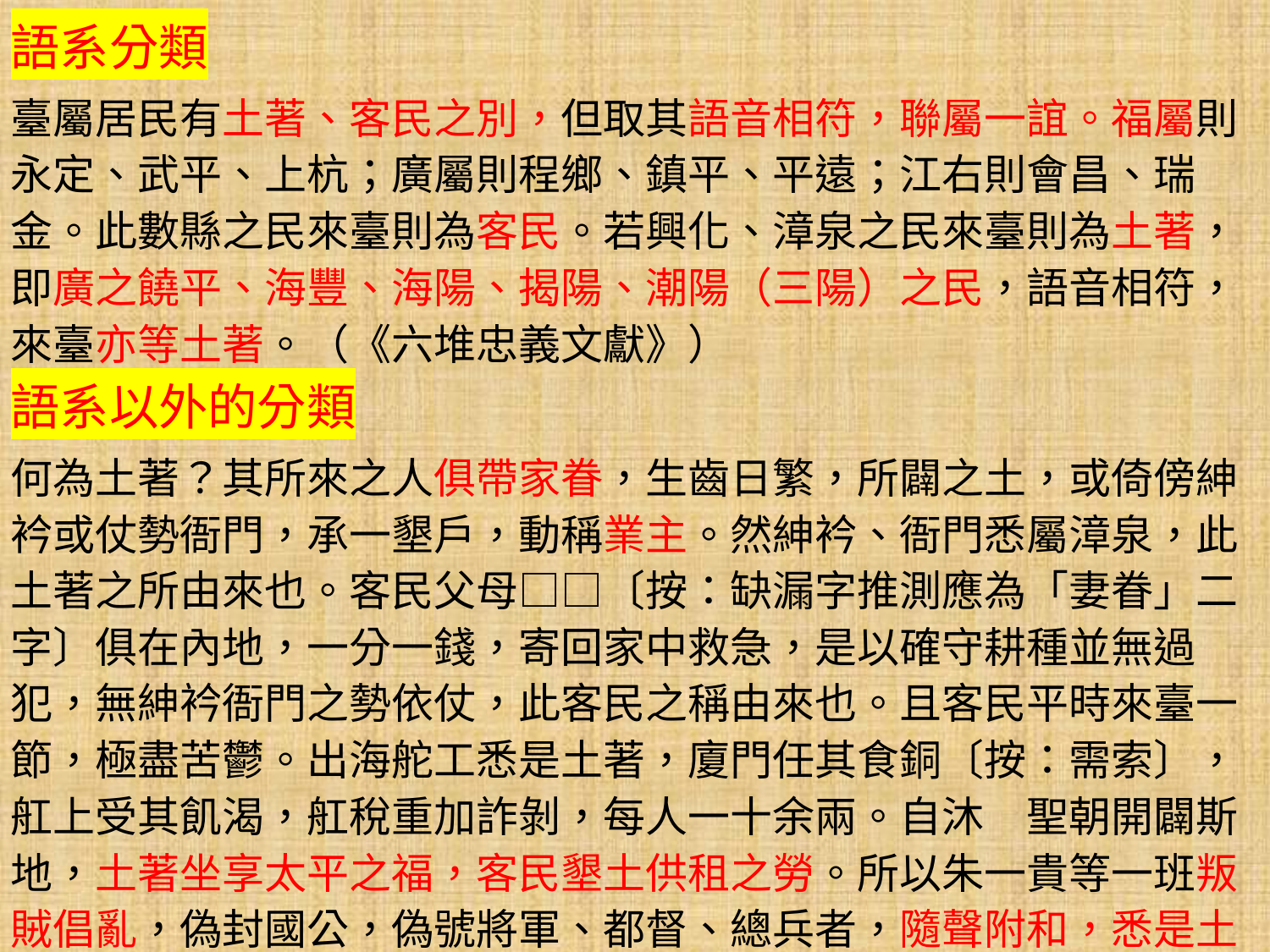

語系分類
臺屬居民有土著、客民之別，但取其語音相符，聯屬一誼。福屬則永定、武平、上杭；廣屬則程鄉、鎮平、平遠；江右則會昌、瑞金。此數縣之民來臺則為客民。若興化、漳泉之民來臺則為土著，即廣之饒平、海豐、海陽、揭陽、潮陽（三陽）之民，語音相符，來臺亦等土著。（《六堆忠義文獻》）
語系以外的分類
何為土著？其所來之人俱帶家眷，生齒日繁，所闢之土，或倚傍紳衿或仗勢衙門，承一墾戶，動稱業主。然紳衿、衙門悉屬漳泉，此土著之所由來也。客民父母□□〔按：缺漏字推測應為「妻眷」二字〕俱在內地，一分一錢，寄回家中救急，是以確守耕種並無過犯，無紳衿衙門之勢依仗，此客民之稱由來也。且客民平時來臺一節，極盡苦鬱。出海舵工悉是土著，廈門任其食銅〔按：需索〕，舡上受其飢渴，舡稅重加詐剝，每人一十余兩。自沐　聖朝開闢斯地，土著坐享太平之福，客民墾土供租之勞。所以朱一貴等一班叛賊倡亂，偽封國公，偽號將軍、都督、總兵者，隨聲附和，悉是土著之人。（《六堆忠義文獻》）